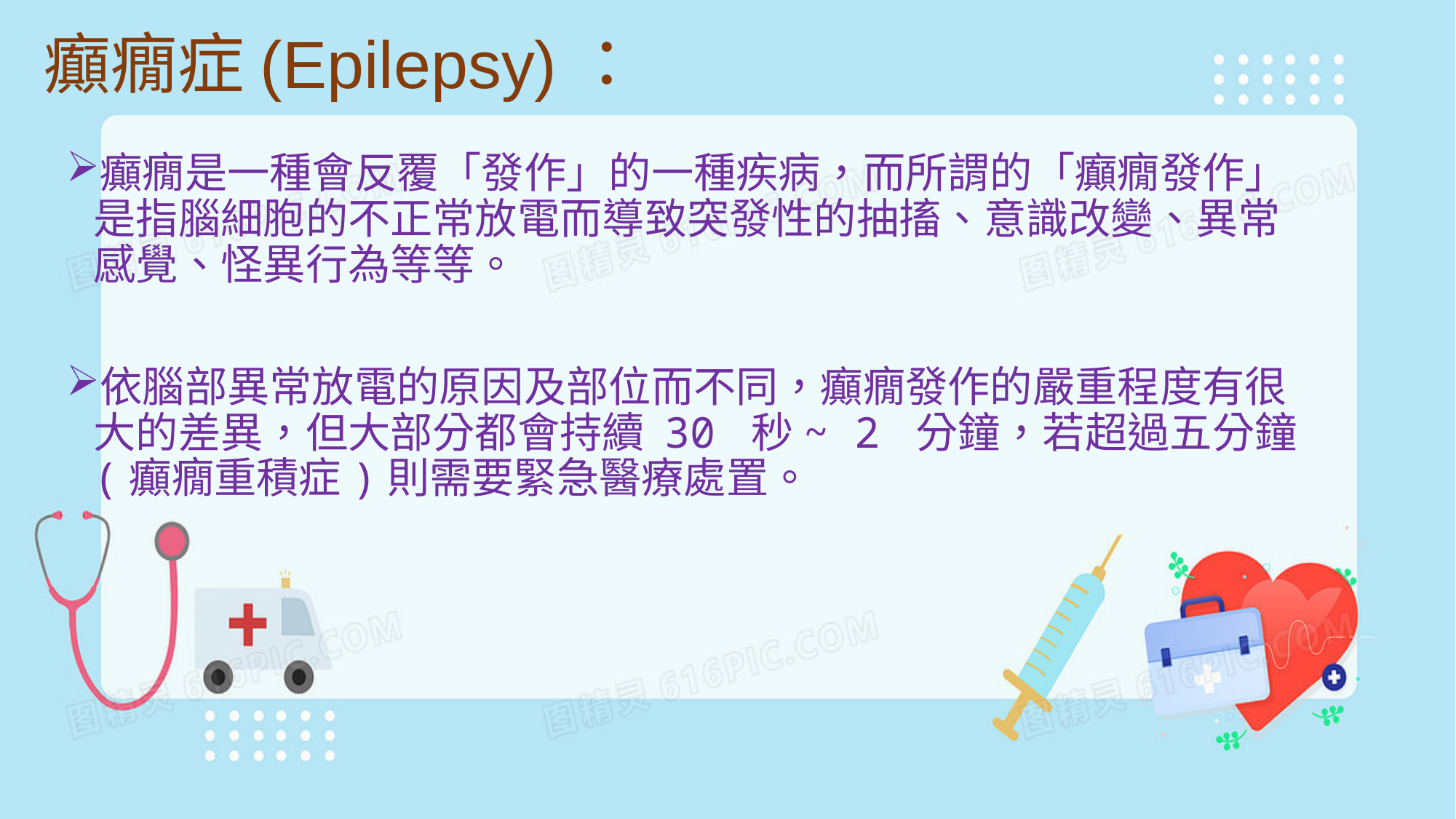

# 癲癇症(Epilepsy)：
癲癇是一種會反覆「發作」的一種疾病，而所謂的「癲癇發作」是指腦細胞的不正常放電而導致突發性的抽搐、意識改變、異常感覺、怪異行為等等。

依腦部異常放電的原因及部位而不同，癲癇發作的嚴重程度有很大的差異，但大部分都會持續 30 秒~ 2 分鐘，若超過五分鐘(癲癇重積症)則需要緊急醫療處置。